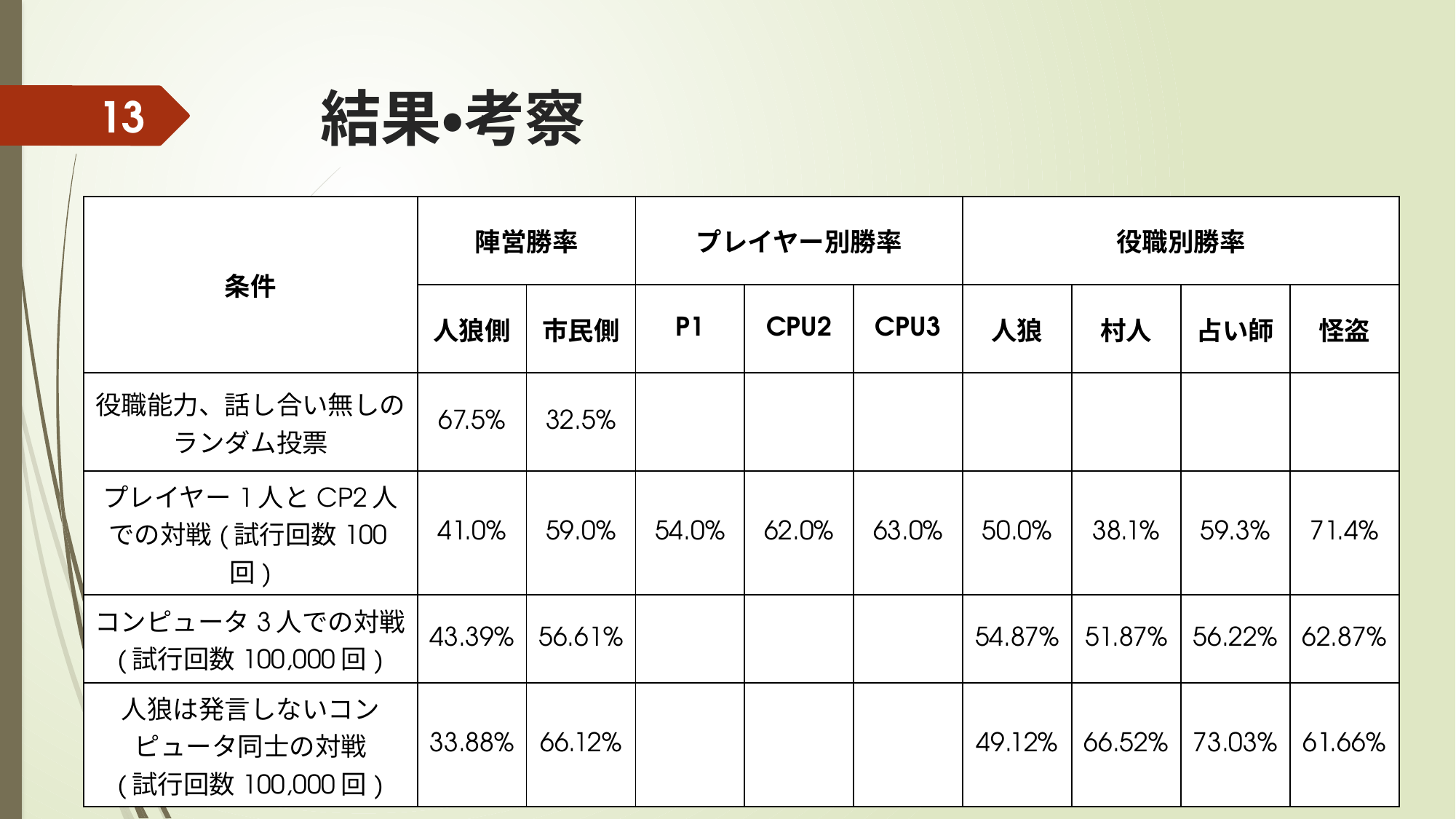

# 結果・考察
13
| 条件 | 陣営勝率 |  | プレイヤー別勝率 |  |  | 役職別勝率 |  |  |  |
| --- | --- | --- | --- | --- | --- | --- | --- | --- | --- |
|  | 人狼側 | 市民側 | P1 | CPU2 | CPU3 | 人狼 | 村人 | 占い師 | 怪盗 |
| 役職能力、話し合い無しのランダム投票 | 67.5% | 32.5% |  |  |  |  |  |  |  |
| プレイヤー1人とCP2人での対戦(試行回数100回) | 41.0% | 59.0% | 54.0% | 62.0% | 63.0% | 50.0% | 38.1% | 59.3% | 71.4% |
| コンピュータ3人での対戦(試行回数100,000回) | 43.39% | 56.61% |  |  |  | 54.87% | 51.87% | 56.22% | 62.87% |
| 人狼は発言しないコンピュータ同士の対戦 (試行回数100,000回) | 33.88% | 66.12% |  |  |  | 49.12% | 66.52% | 73.03% | 61.66% |